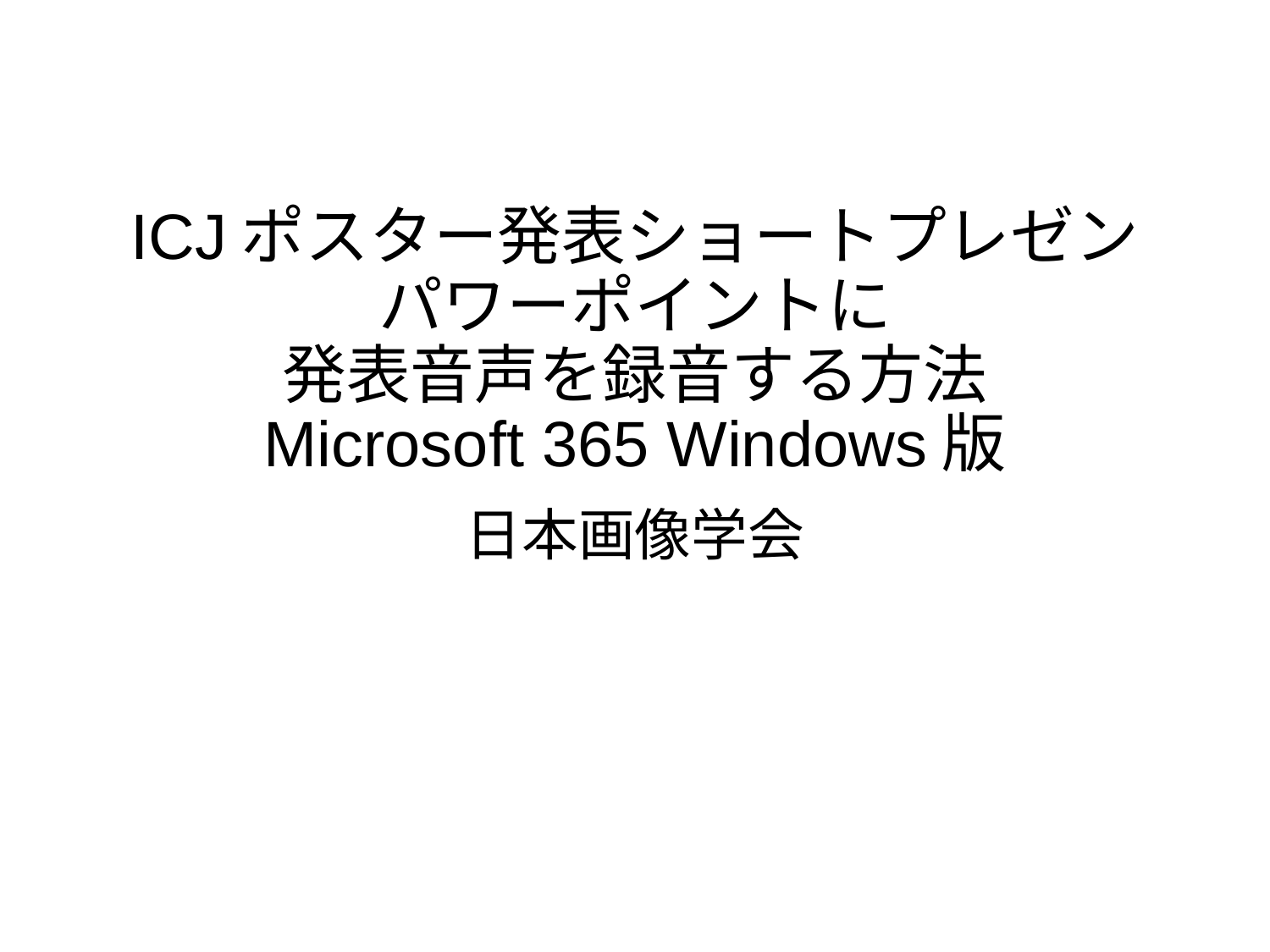

# ICJポスター発表ショートプレゼン パワーポイントに 発表音声を録音する方法 Microsoft 365 Windows版
日本画像学会